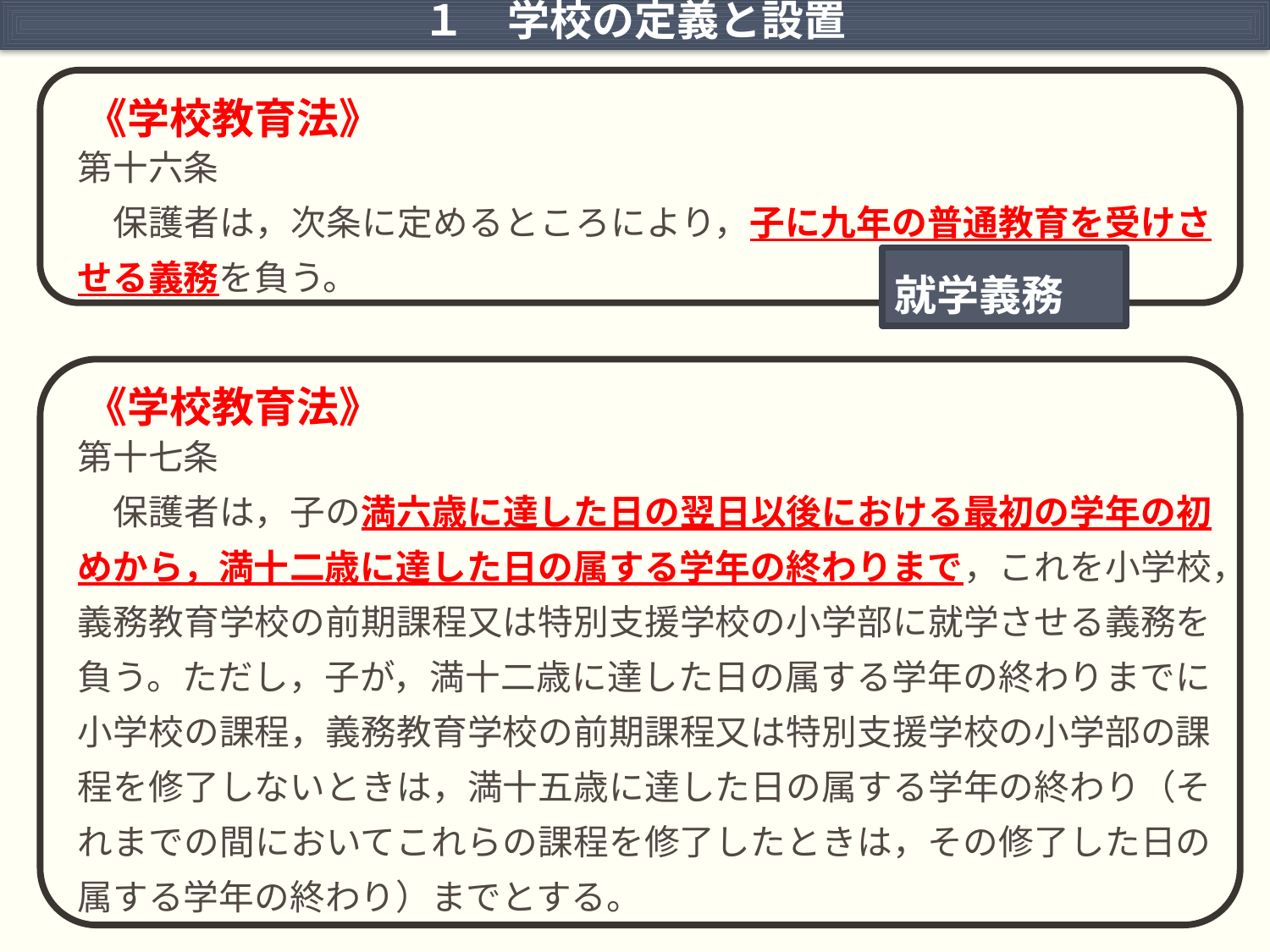

１　学校の定義と設置

 《学校教育法》
第十六条
　保護者は，次条に定めるところにより，子に九年の普通教育を受けさせる義務を負う。
就学義務

 《学校教育法》
第十七条
　保護者は，子の満六歳に達した日の翌日以後における最初の学年の初めから，満十二歳に達した日の属する学年の終わりまで，これを小学校，義務教育学校の前期課程又は特別支援学校の小学部に就学させる義務を負う。ただし，子が，満十二歳に達した日の属する学年の終わりまでに小学校の課程，義務教育学校の前期課程又は特別支援学校の小学部の課程を修了しないときは，満十五歳に達した日の属する学年の終わり（それまでの間においてこれらの課程を修了したときは，その修了した日の属する学年の終わり）までとする。